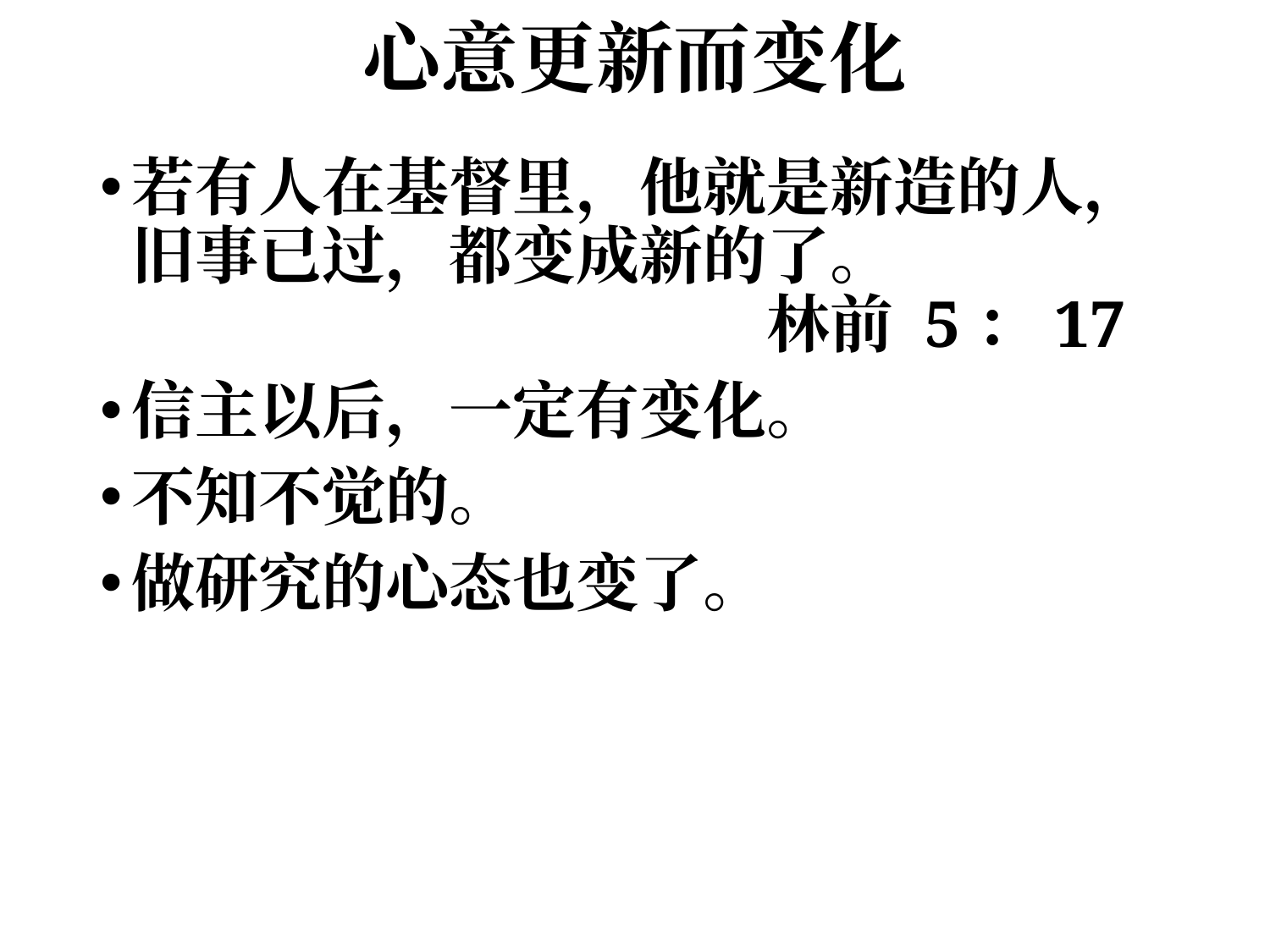

# 心意更新而变化
若有人在基督里，他就是新造的人，旧事已过，都变成新的了。							林前 5：17
信主以后，一定有变化。
不知不觉的。
做研究的心态也变了。